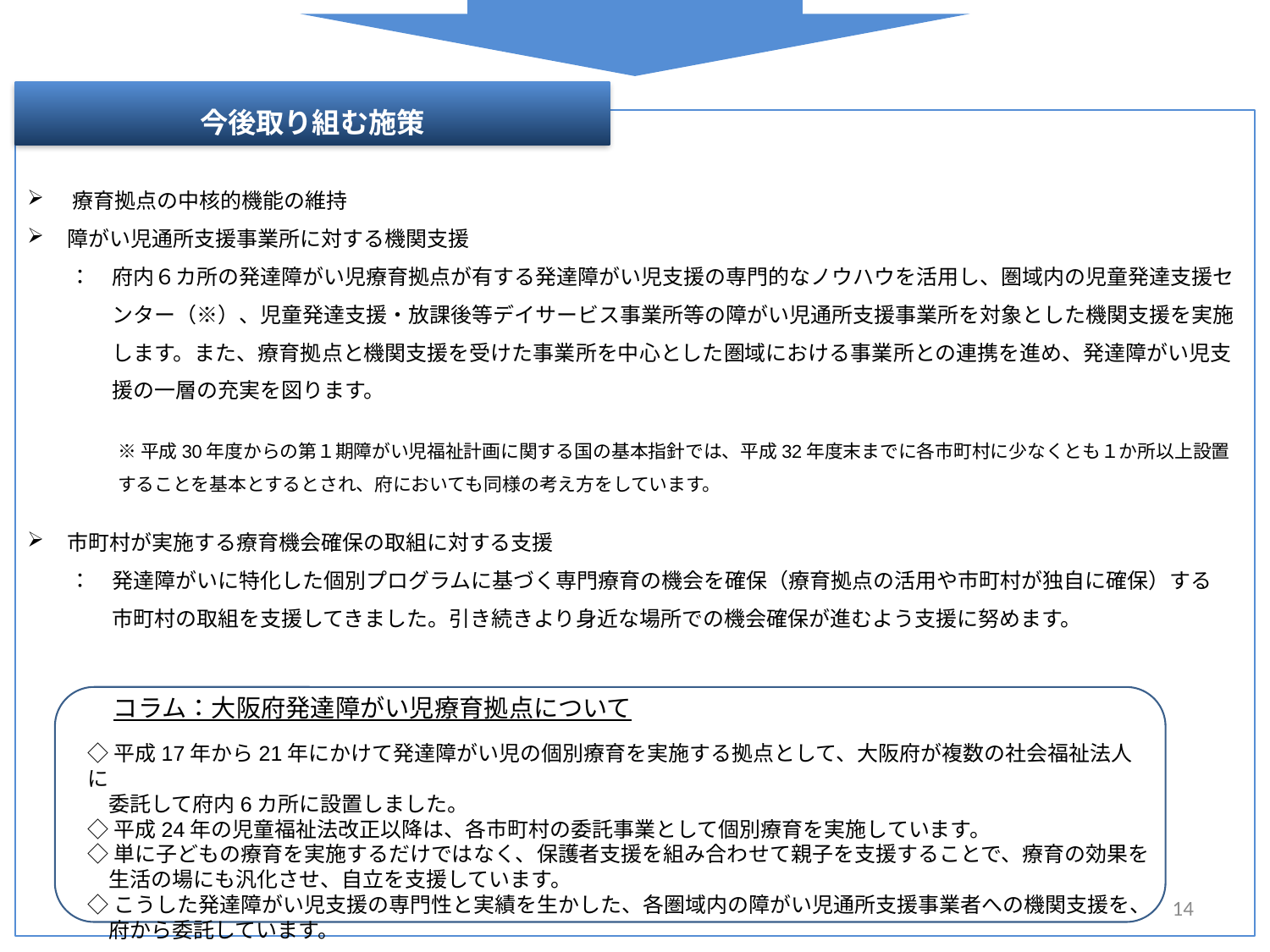

今後取り組む施策

　療育拠点の中核的機能の維持
障がい児通所支援事業所に対する機関支援
　　：　府内６カ所の発達障がい児療育拠点が有する発達障がい児支援の専門的なノウハウを活用し、圏域内の児童発達支援セ
　　　　ンター（※）、児童発達支援・放課後等デイサービス事業所等の障がい児通所支援事業所を対象とした機関支援を実施
　　　　します。また、療育拠点と機関支援を受けた事業所を中心とした圏域における事業所との連携を進め、発達障がい児支
　　　　援の一層の充実を図ります。

市町村が実施する療育機会確保の取組に対する支援
　　：　発達障がいに特化した個別プログラムに基づく専門療育の機会を確保（療育拠点の活用や市町村が独自に確保）する
　　　　市町村の取組を支援してきました。引き続きより身近な場所での機会確保が進むよう支援に努めます。

※平成30年度からの第１期障がい児福祉計画に関する国の基本指針では、平成32年度末までに各市町村に少なくとも１か所以上設置することを基本とするとされ、府においても同様の考え方をしています。
コラム：大阪府発達障がい児療育拠点について

◇平成17年から21年にかけて発達障がい児の個別療育を実施する拠点として、大阪府が複数の社会福祉法人に
　委託して府内6カ所に設置しました。
◇平成24年の児童福祉法改正以降は、各市町村の委託事業として個別療育を実施しています。
◇単に子どもの療育を実施するだけではなく、保護者支援を組み合わせて親子を支援することで、療育の効果を
　生活の場にも汎化させ、自立を支援しています。
◇こうした発達障がい児支援の専門性と実績を生かした、各圏域内の障がい児通所支援事業者への機関支援を、
　府から委託しています。
14